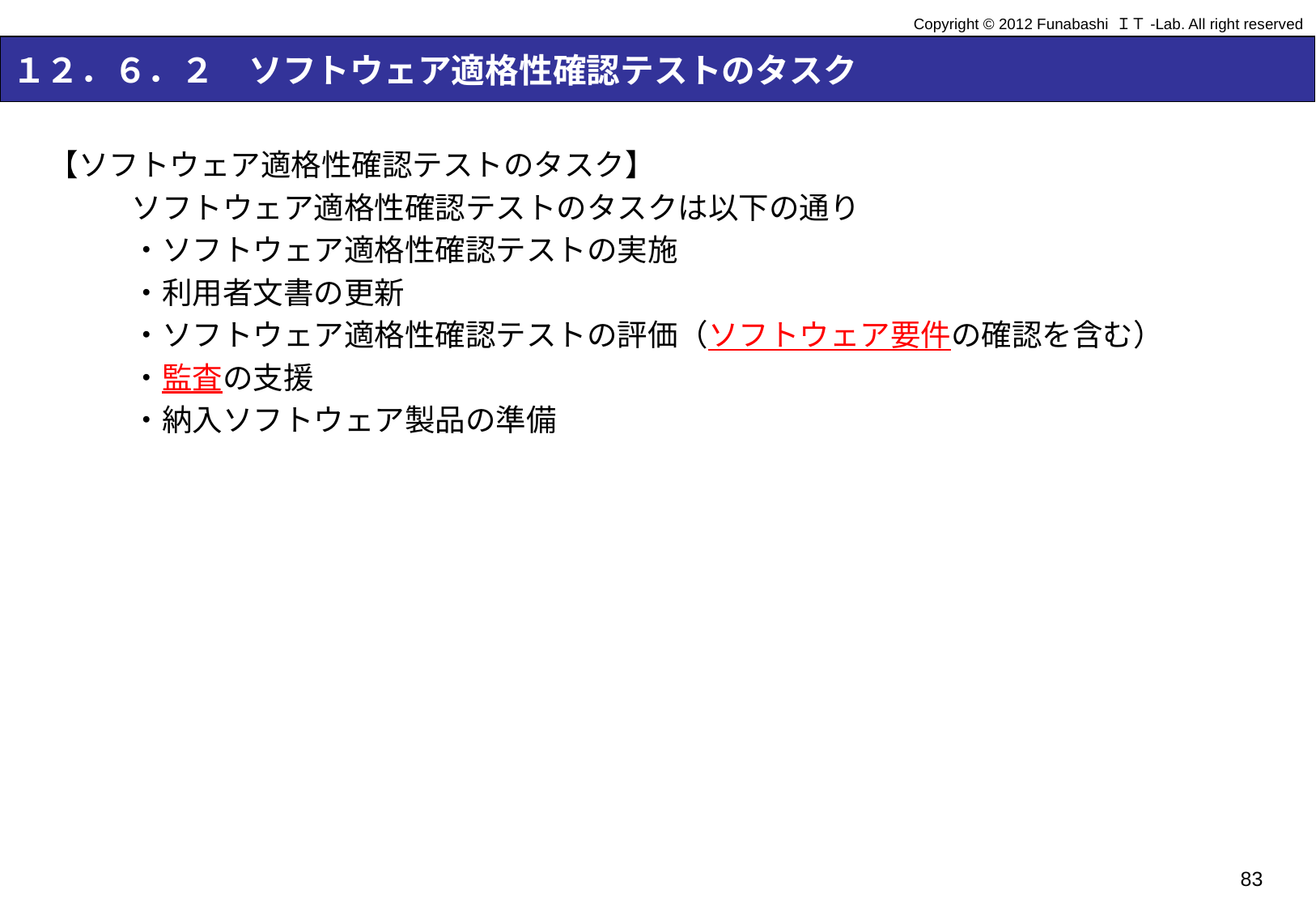

Copyright © 2012 Funabashi ＩＴ-Lab. All right reserved
# １２．６．２　ソフトウェア適格性確認テストのタスク
【ソフトウェア適格性確認テストのタスク】
ソフトウェア適格性確認テストのタスクは以下の通り
・ソフトウェア適格性確認テストの実施
・利用者文書の更新
・ソフトウェア適格性確認テストの評価（ソフトウェア要件の確認を含む）
・監査の支援
・納入ソフトウェア製品の準備
83